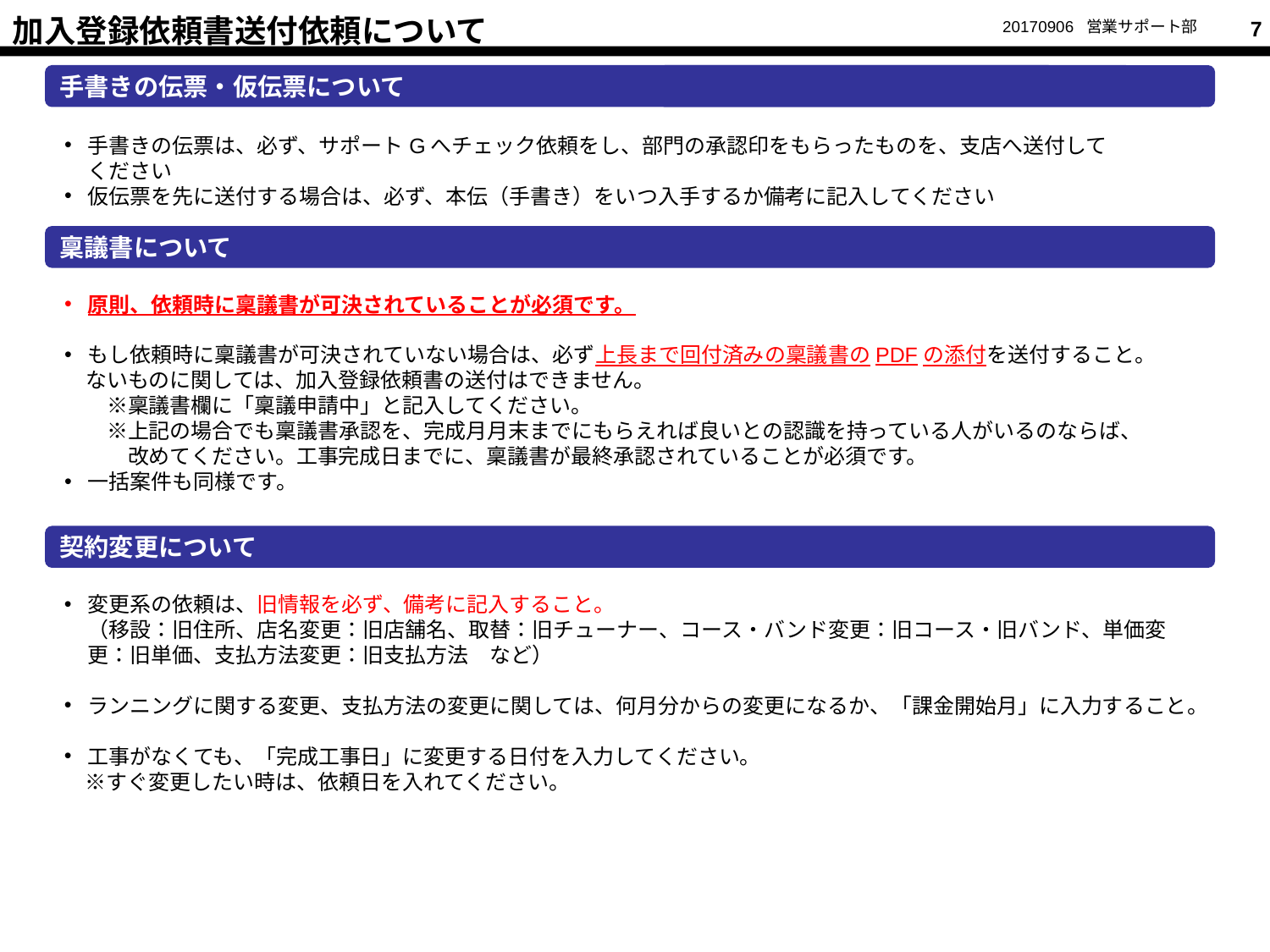

加入登録依頼書送付依頼について
7
手書きの伝票・仮伝票について

手書きの伝票は、必ず、サポートGへチェック依頼をし、部門の承認印をもらったものを、支店へ送付してください
仮伝票を先に送付する場合は、必ず、本伝（手書き）をいつ入手するか備考に記入してください
稟議書について
原則、依頼時に稟議書が可決されていることが必須です。

もし依頼時に稟議書が可決されていない場合は、必ず上長まで回付済みの稟議書のPDFの添付を送付すること。
　ないものに関しては、加入登録依頼書の送付はできません。
　　※稟議書欄に「稟議申請中」と記入してください。
　　※上記の場合でも稟議書承認を、完成月月末までにもらえれば良いとの認識を持っている人がいるのならば、
　　　改めてください。工事完成日までに、稟議書が最終承認されていることが必須です。
一括案件も同様です。
契約変更について
変更系の依頼は、旧情報を必ず、備考に記入すること。
（移設：旧住所、店名変更：旧店舗名、取替：旧チューナー、コース・バンド変更：旧コース・旧バンド、単価変更：旧単価、支払方法変更：旧支払方法　など）

ランニングに関する変更、支払方法の変更に関しては、何月分からの変更になるか、「課金開始月」に入力すること。

工事がなくても、「完成工事日」に変更する日付を入力してください。
　※すぐ変更したい時は、依頼日を入れてください。